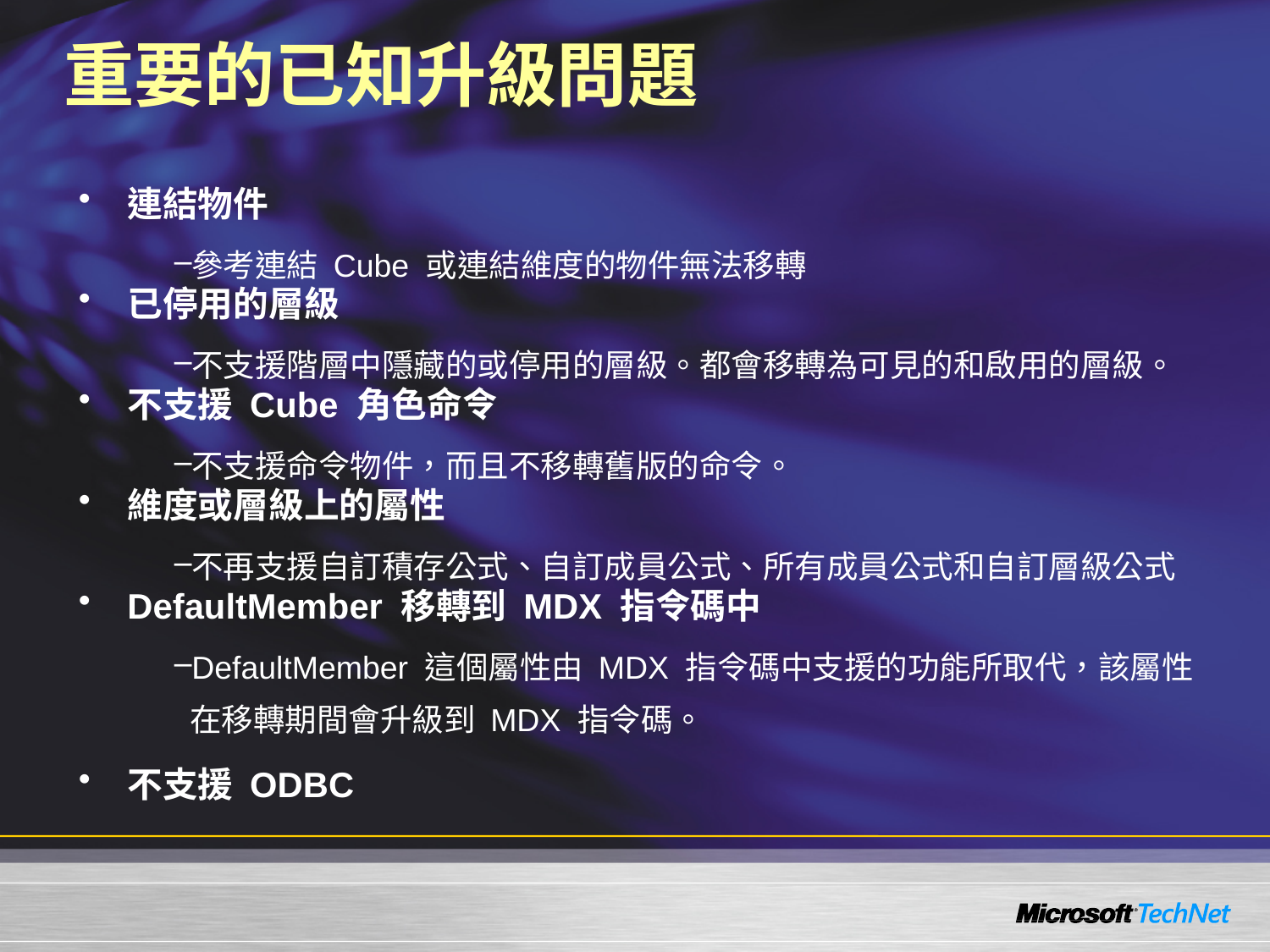

# 重要的已知升級問題
連結物件
參考連結 Cube 或連結維度的物件無法移轉
已停用的層級
不支援階層中隱藏的或停用的層級。都會移轉為可見的和啟用的層級。
不支援 Cube 角色命令
不支援命令物件，而且不移轉舊版的命令。
維度或層級上的屬性
不再支援自訂積存公式、自訂成員公式、所有成員公式和自訂層級公式
DefaultMember 移轉到 MDX 指令碼中
DefaultMember 這個屬性由 MDX 指令碼中支援的功能所取代，該屬性在移轉期間會升級到 MDX 指令碼。
不支援 ODBC